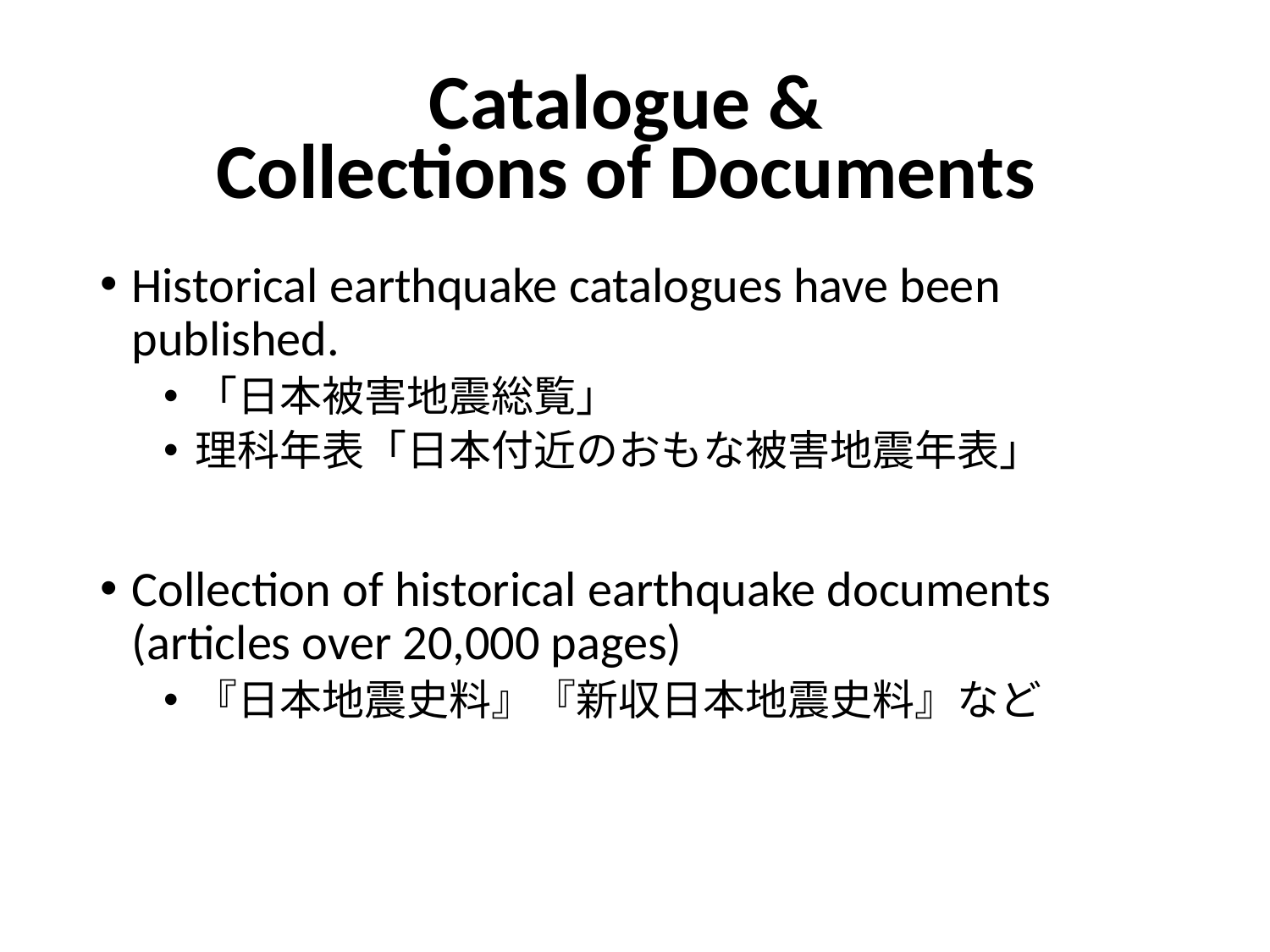

# Catalogue & Collections of Documents
Historical earthquake catalogues have been published.
「日本被害地震総覧」
理科年表「日本付近のおもな被害地震年表」

Collection of historical earthquake documents (articles over 20,000 pages)
『日本地震史料』『新収日本地震史料』など